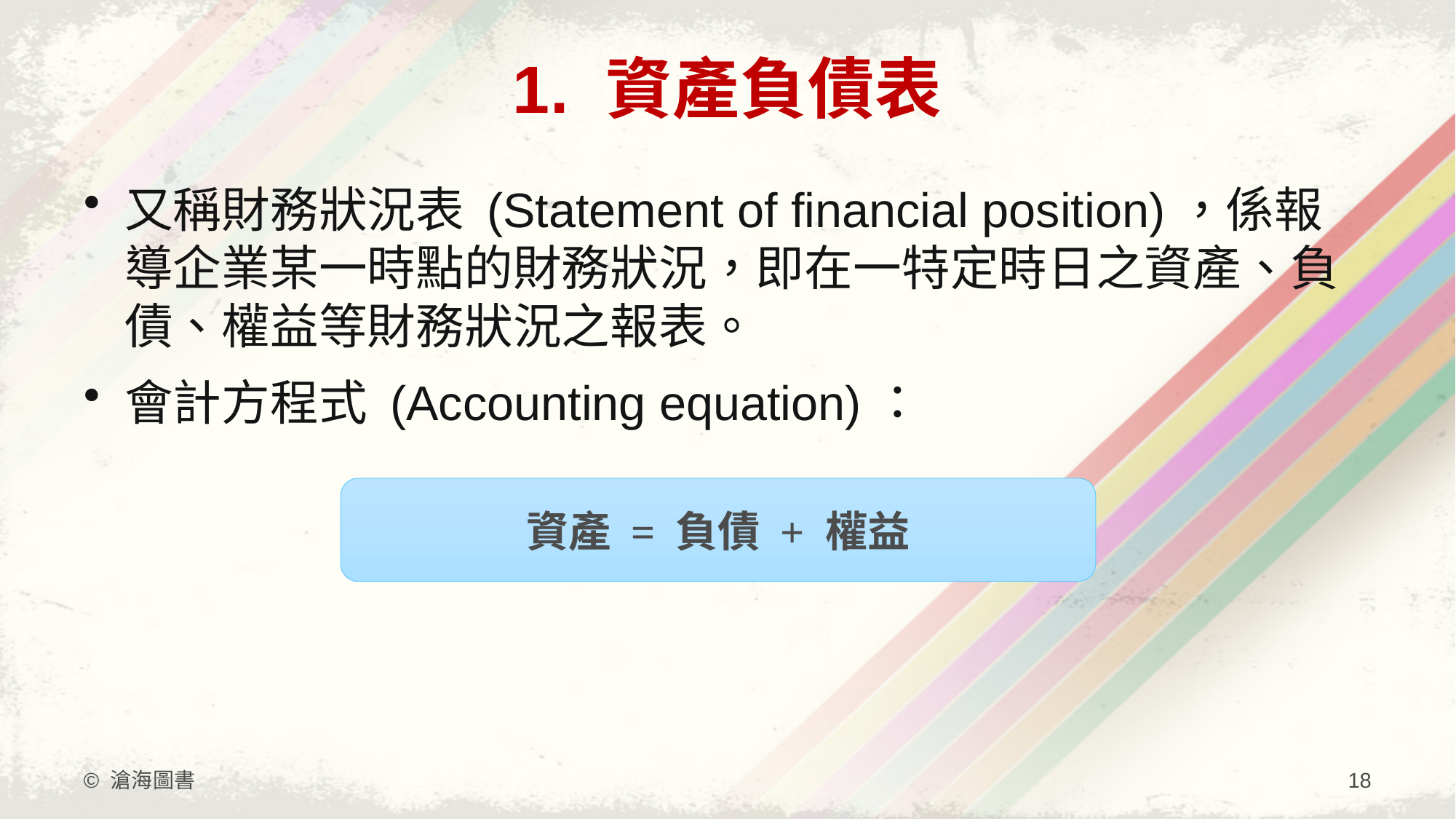

# 1. 資產負債表
又稱財務狀況表 (Statement of financial position)，係報導企業某一時點的財務狀況，即在一特定時日之資產、負債、權益等財務狀況之報表。
會計方程式 (Accounting equation)：

資產 = 負債 + 權益
© 滄海圖書
18